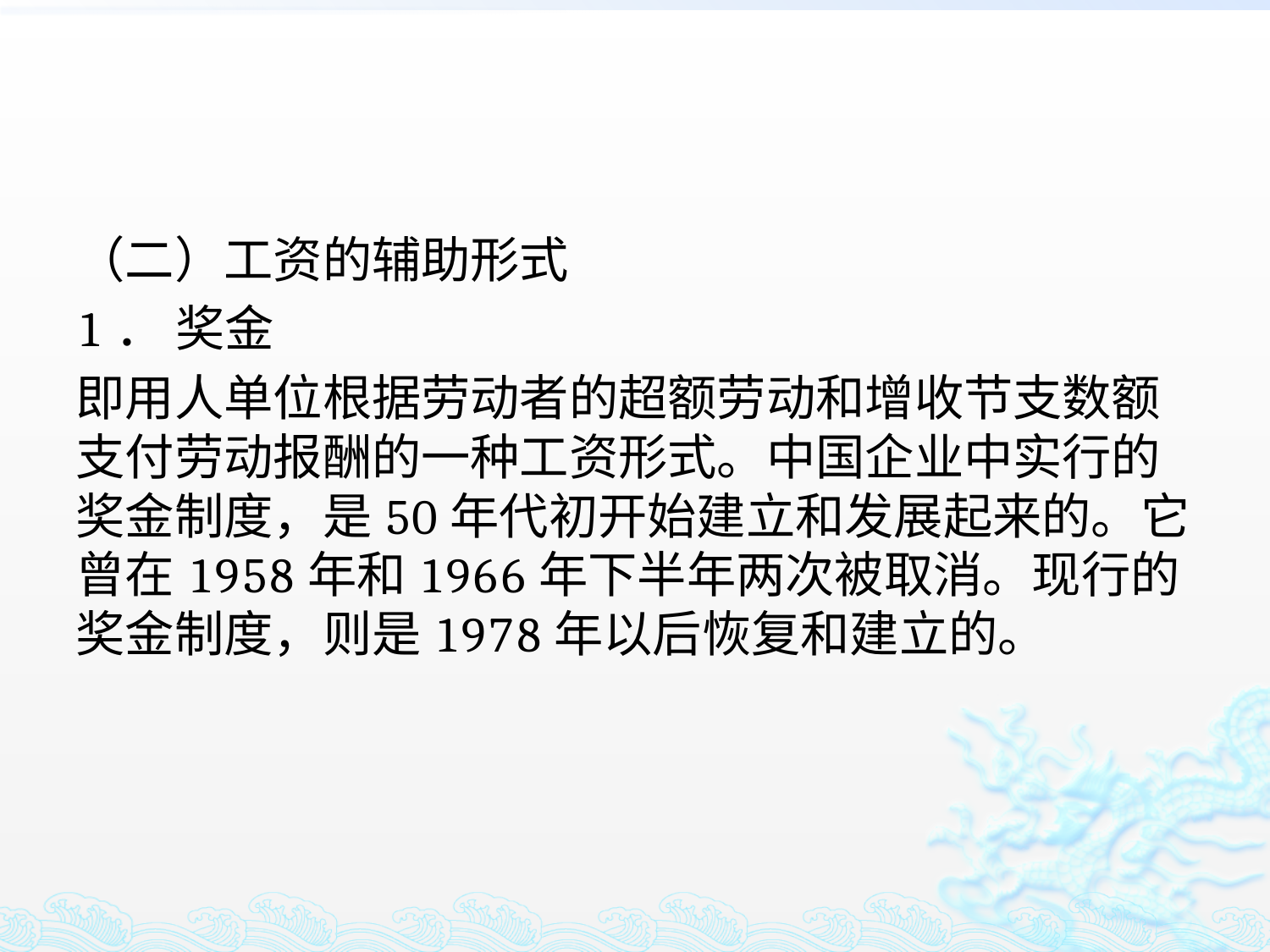

#
（二）工资的辅助形式
1． 奖金
即用人单位根据劳动者的超额劳动和增收节支数额支付劳动报酬的一种工资形式。中国企业中实行的奖金制度，是50年代初开始建立和发展起来的。它曾在1958年和1966年下半年两次被取消。现行的奖金制度，则是1978年以后恢复和建立的。